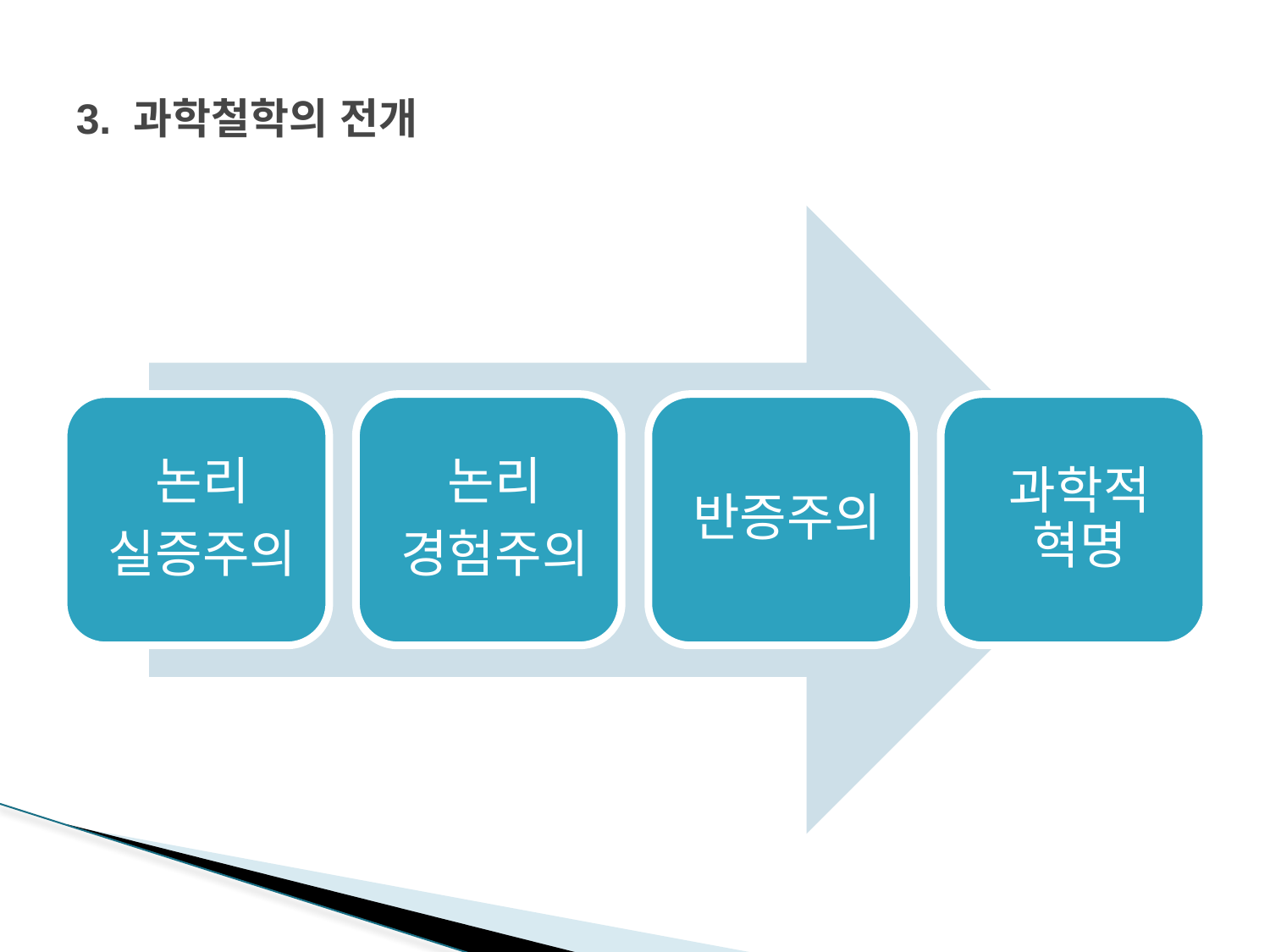

# 3. 과학철학의 전개
논리
실증주의
논리
경험주의
반증주의
과학적 혁명